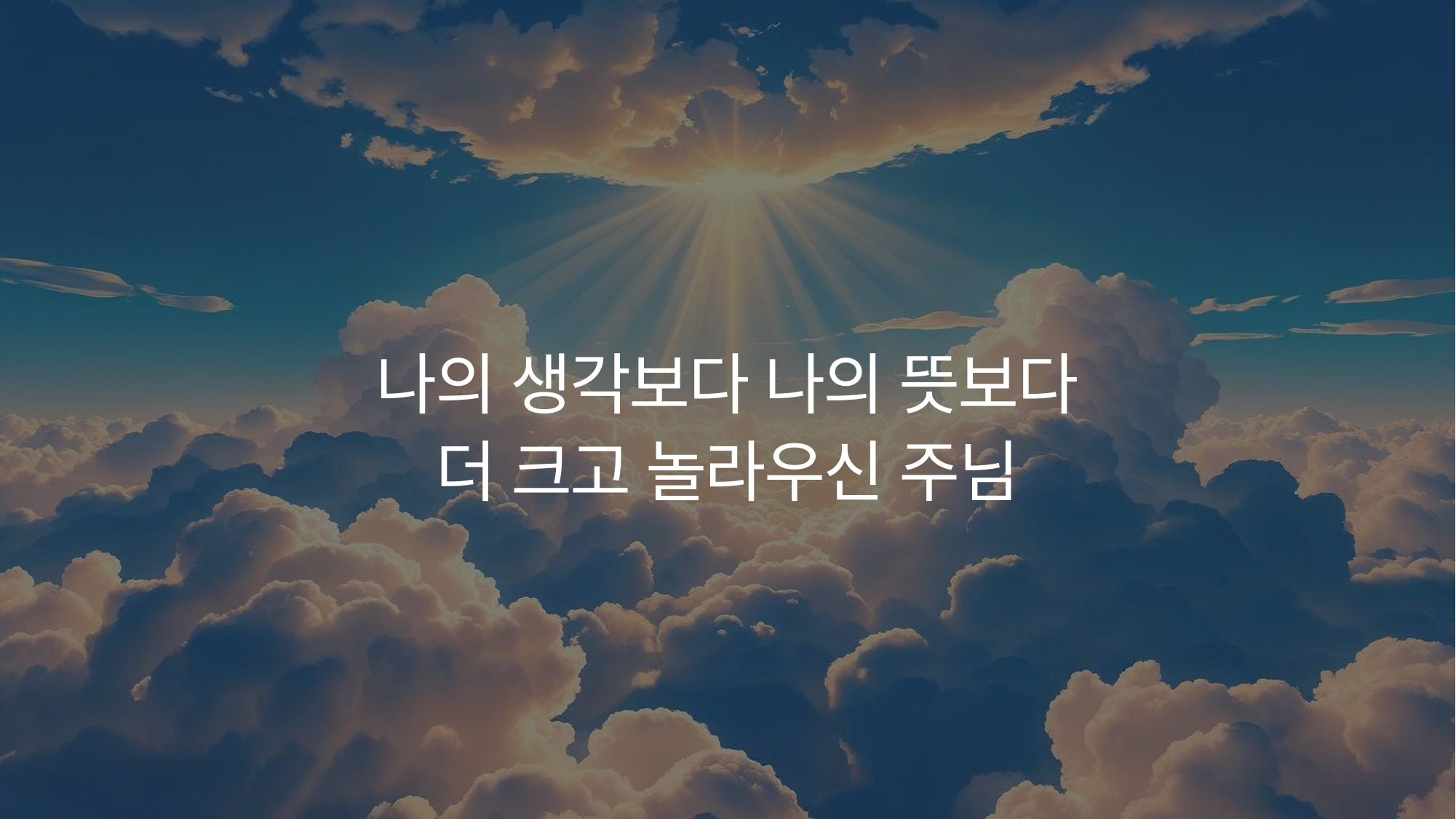

나의 생각보다 나의 뜻보다
더 크고 놀라우신 주님